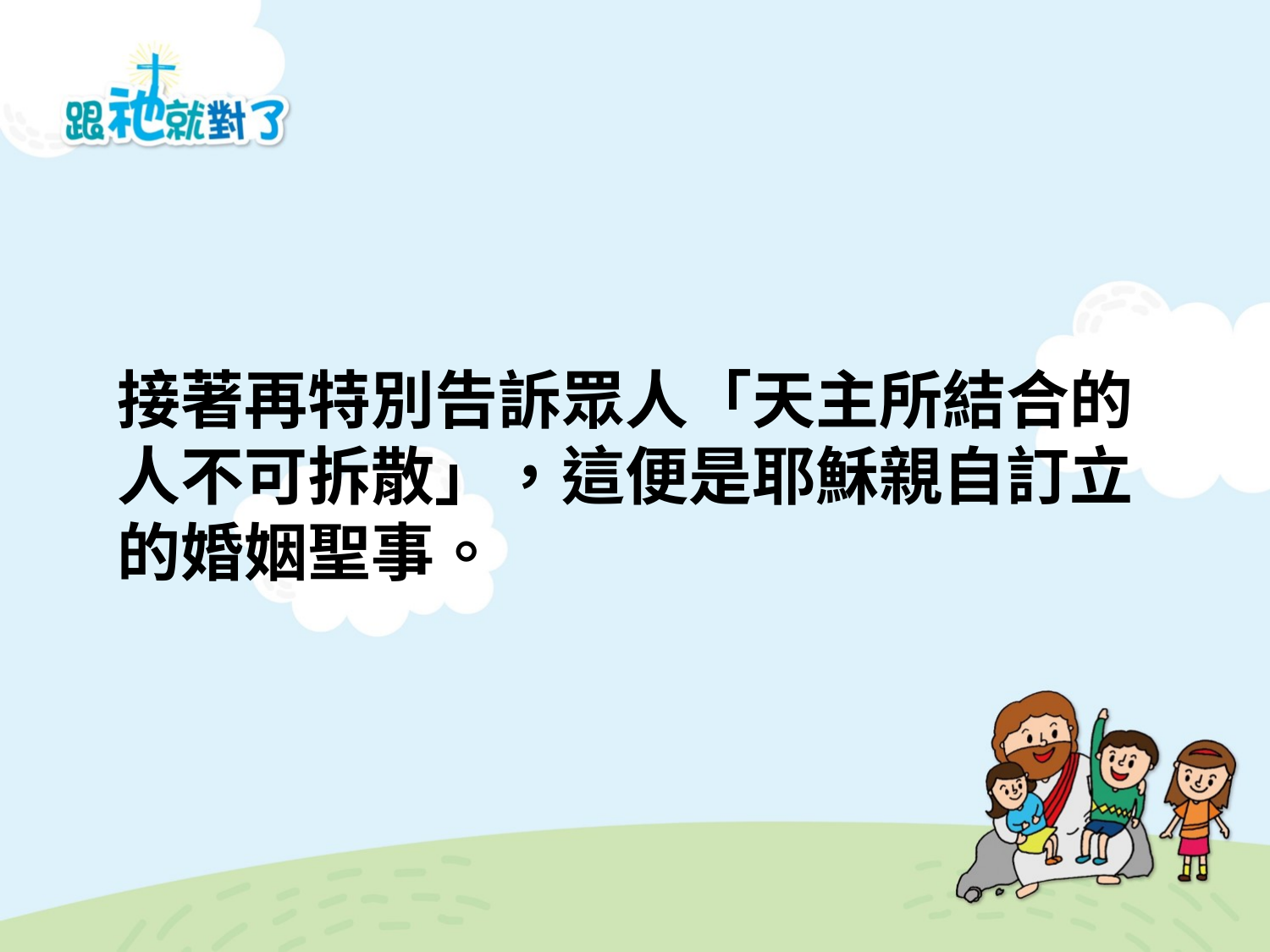

接著再特別告訴眾人「天主所結合的人不可拆散」，這便是耶穌親自訂立的婚姻聖事。